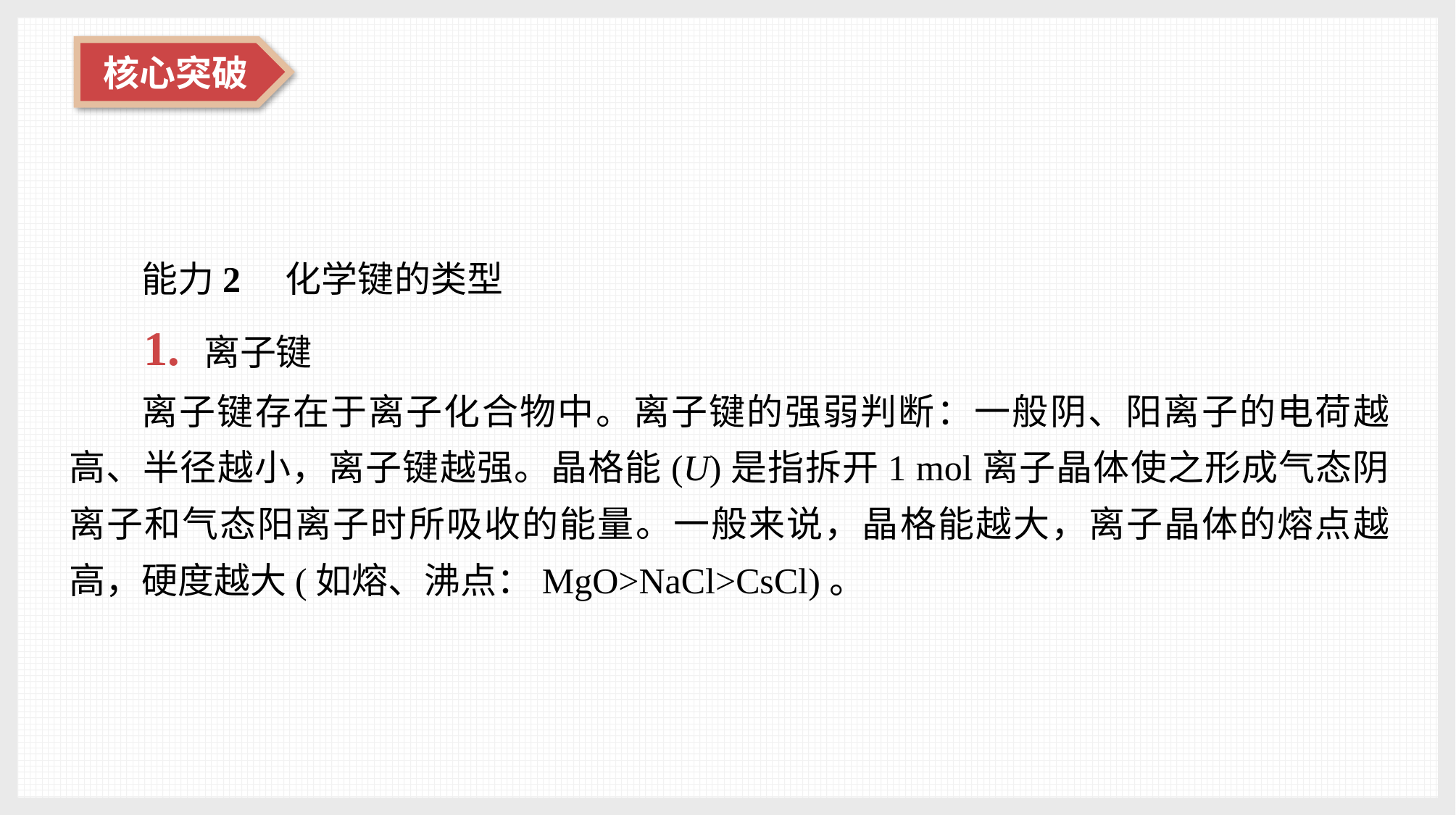

能力2　化学键的类型
1. 离子键
离子键存在于离子化合物中。离子键的强弱判断：一般阴、阳离子的电荷越高、半径越小，离子键越强。晶格能(U)是指拆开1 mol离子晶体使之形成气态阴离子和气态阳离子时所吸收的能量。一般来说，晶格能越大，离子晶体的熔点越高，硬度越大(如熔、沸点：MgO>NaCl>CsCl)。